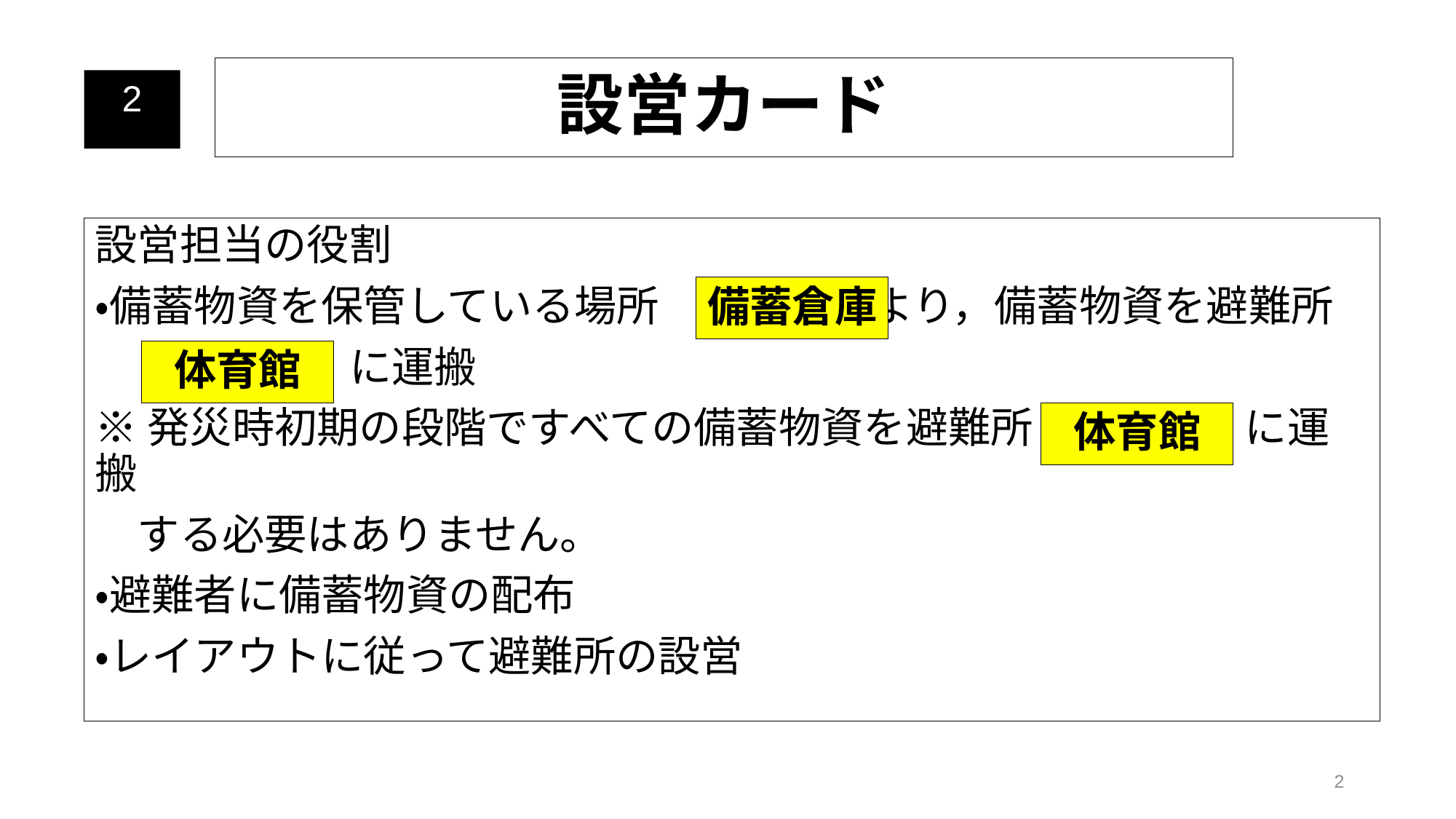

設営カード
2
設営担当の役割
・備蓄物資を保管している場所　　　　　より，備蓄物資を避難所
　　　　　　に運搬
※発災時初期の段階ですべての備蓄物資を避難所　　　　　に運搬
　する必要はありません。
・避難者に備蓄物資の配布
・レイアウトに従って避難所の設営

備蓄倉庫
体育館
体育館

2